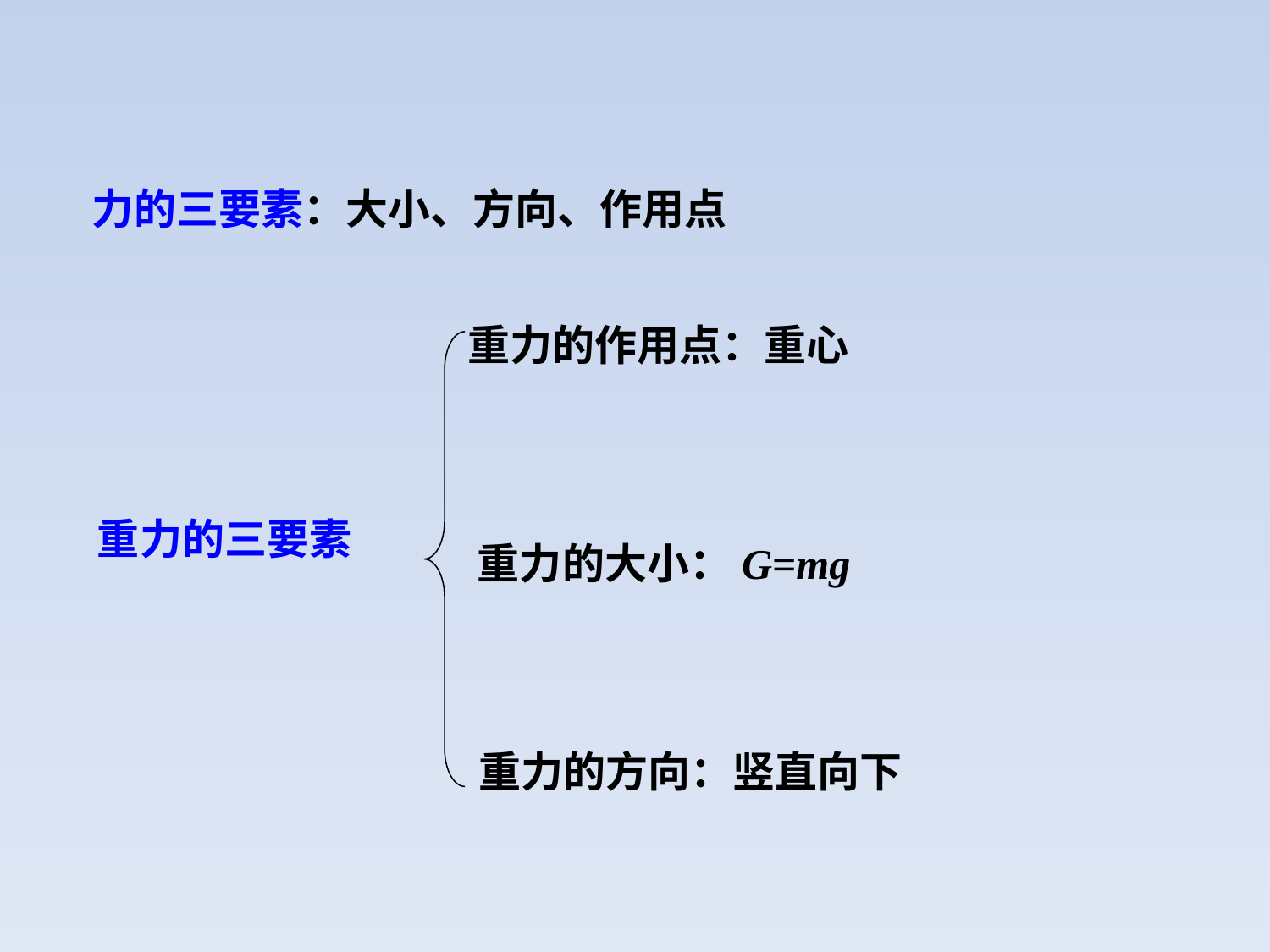

力的三要素：大小、方向、作用点
重力的作用点：重心

重力的三要素
重力的大小：G=mg
重力的方向：竖直向下